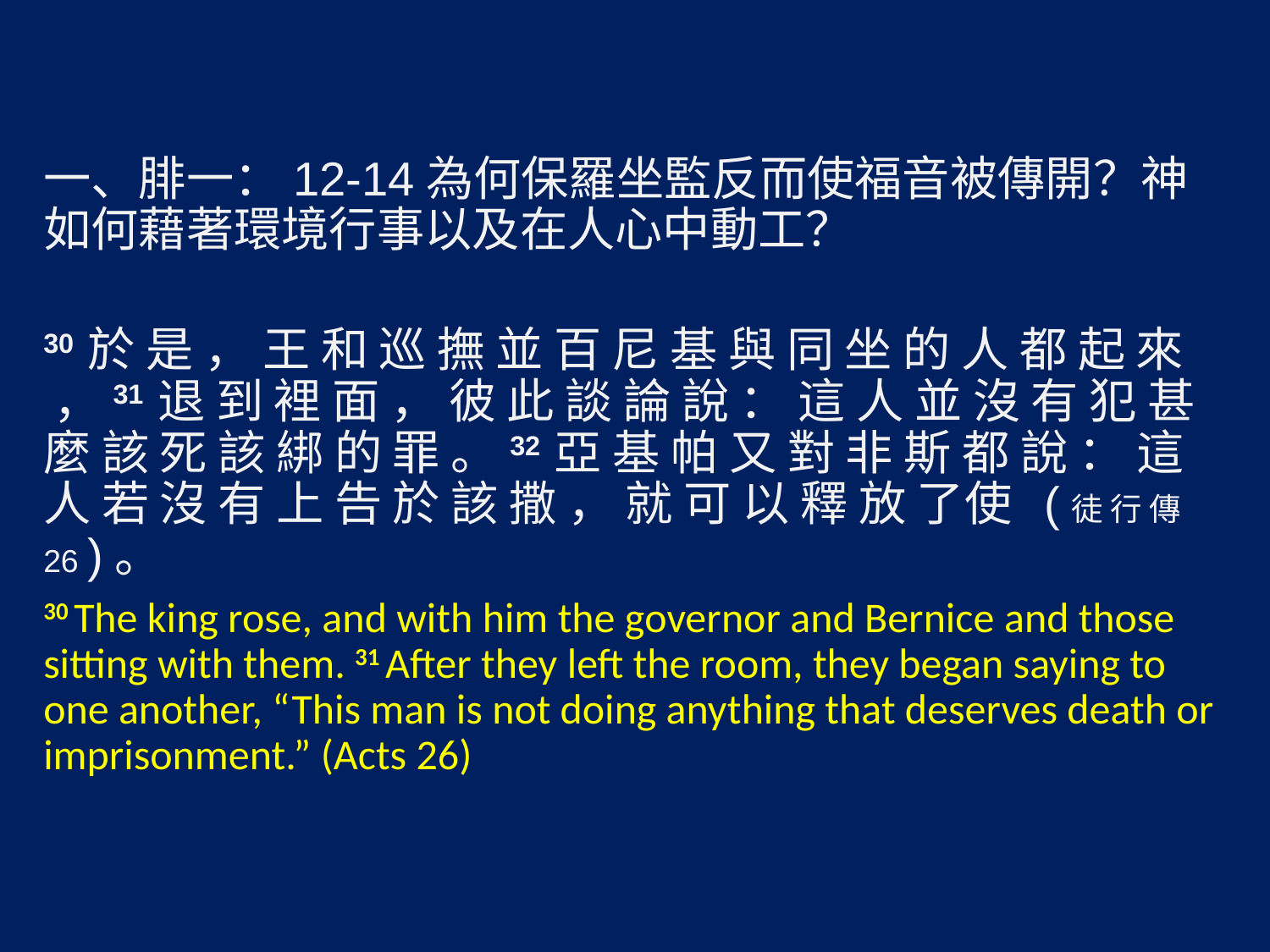

一、腓一：12-14為何保羅坐監反而使福音被傳開？神如何藉著環境行事以及在人心中動工？

30 於 是 ， 王 和 巡 撫 並 百 尼 基 與 同 坐 的 人 都 起 來 ，31 退 到 裡 面 ， 彼 此 談 論 說 ： 這 人 並 沒 有 犯 甚 麼 該 死 該 綁 的 罪 。32 亞 基 帕 又 對 非 斯 都 說 ： 這 人 若 沒 有 上 告 於 該 撒 ， 就 可 以 釋 放 了使  (徒 行 傳 26 )。
30 The king rose, and with him the governor and Bernice and those sitting with them. 31 After they left the room, they began saying to one another, “This man is not doing anything that deserves death or imprisonment.” (Acts 26)